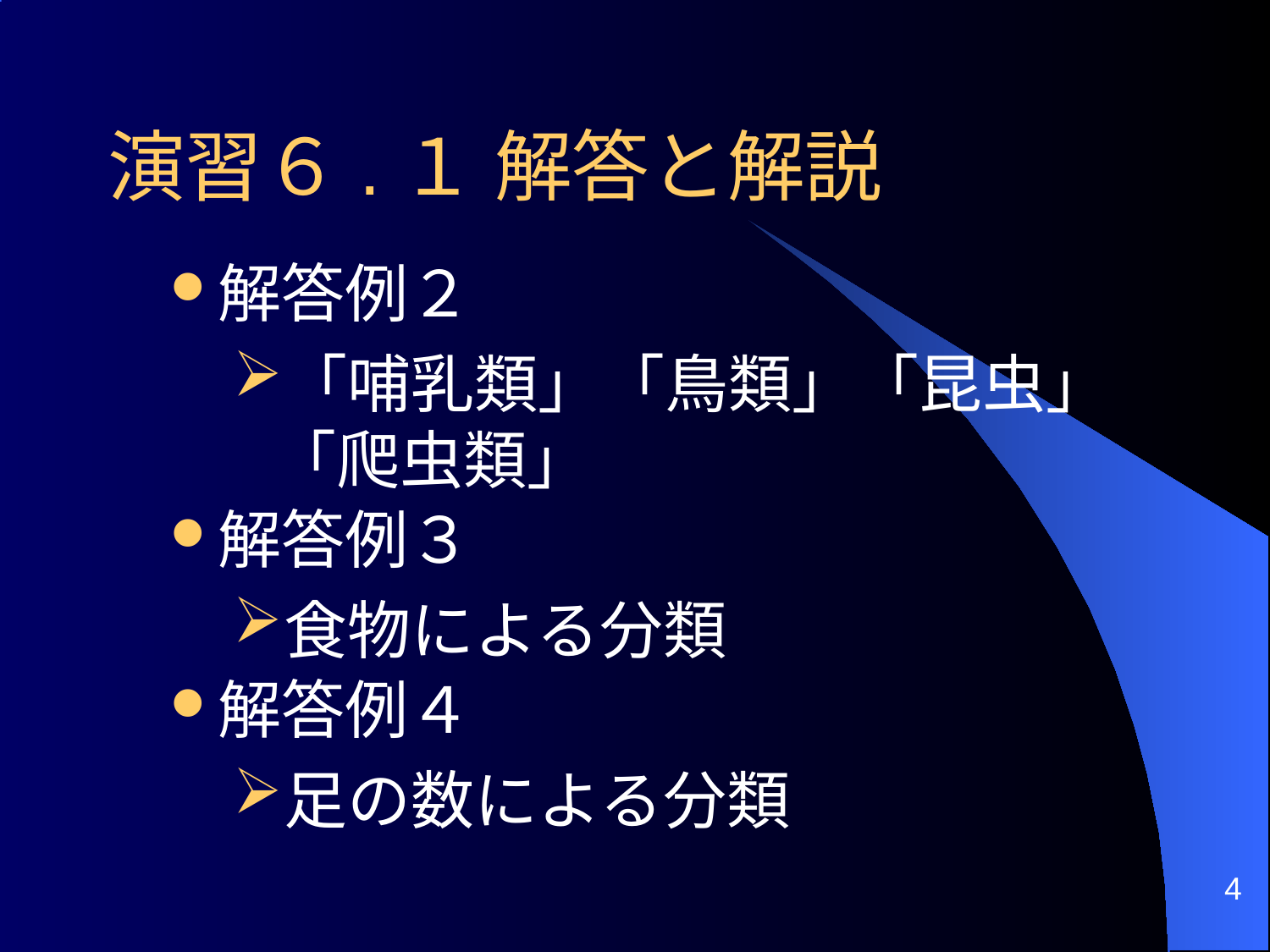

演習６.１ 解答と解説
解答例２
「哺乳類」「鳥類」「昆虫」「爬虫類」
解答例３
食物による分類
解答例４
足の数による分類
4